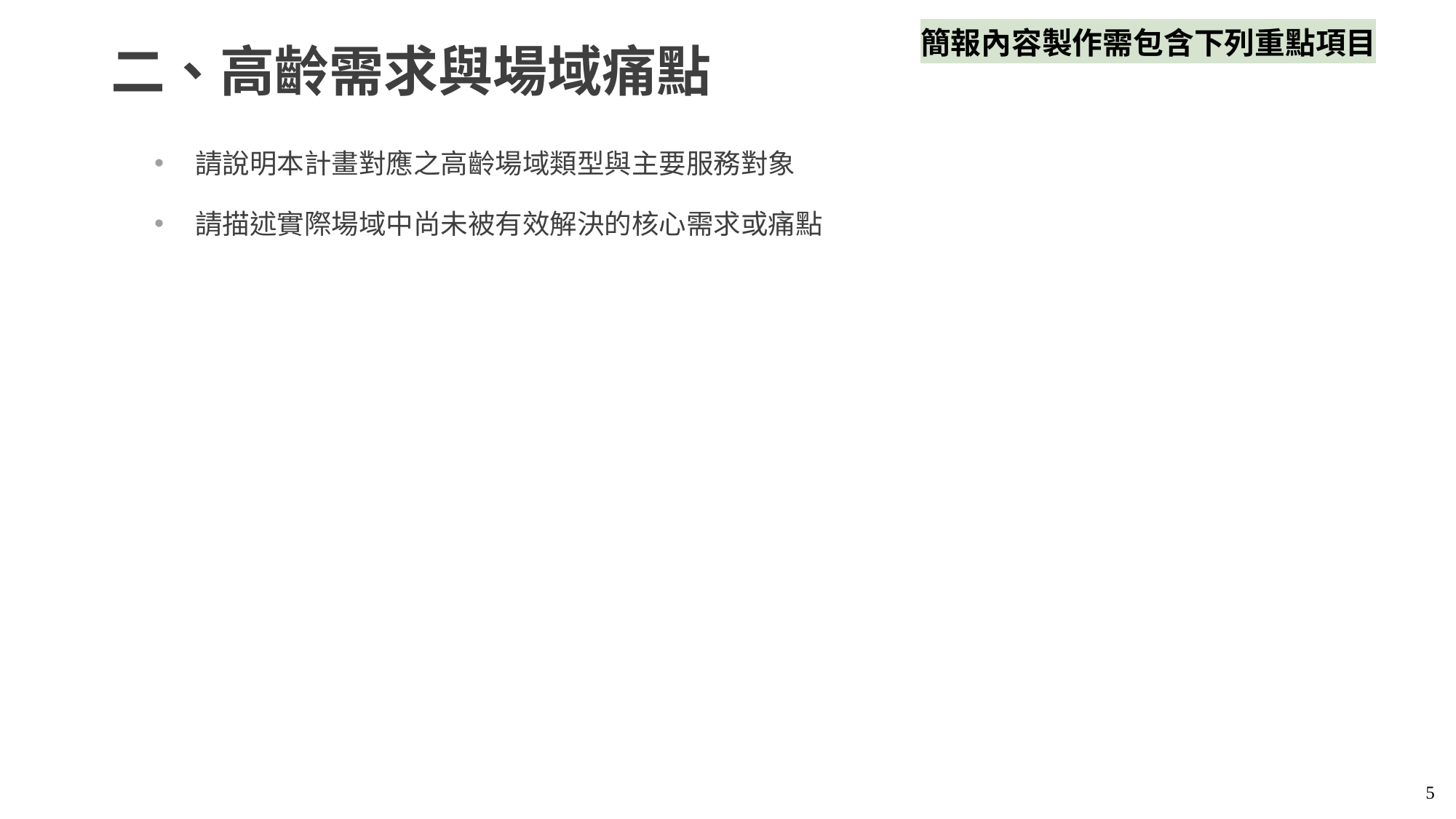

簡報內容製作需包含下列重點項目
# 二、高齡需求與場域痛點
請說明本計畫對應之高齡場域類型與主要服務對象
請描述實際場域中尚未被有效解決的核心需求或痛點
5